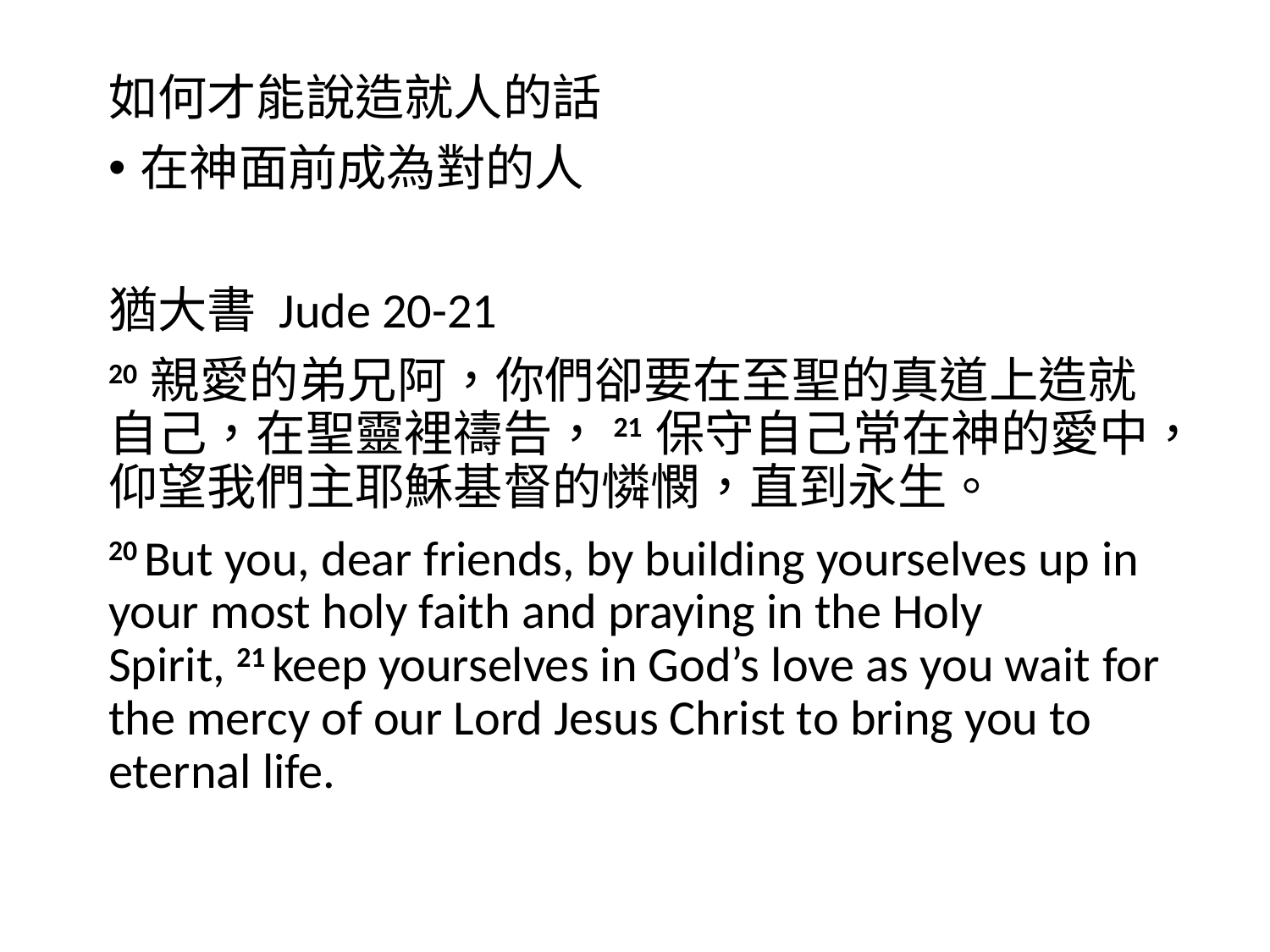

如何才能說造就人的話
在神面前成為對的人

猶大書 Jude 20-21
20 親愛的弟兄阿，你們卻要在至聖的真道上造就自己，在聖靈裡禱告，21 保守自己常在神的愛中，仰望我們主耶穌基督的憐憫，直到永生。
20 But you, dear friends, by building yourselves up in your most holy faith and praying in the Holy Spirit, 21 keep yourselves in God’s love as you wait for the mercy of our Lord Jesus Christ to bring you to eternal life.